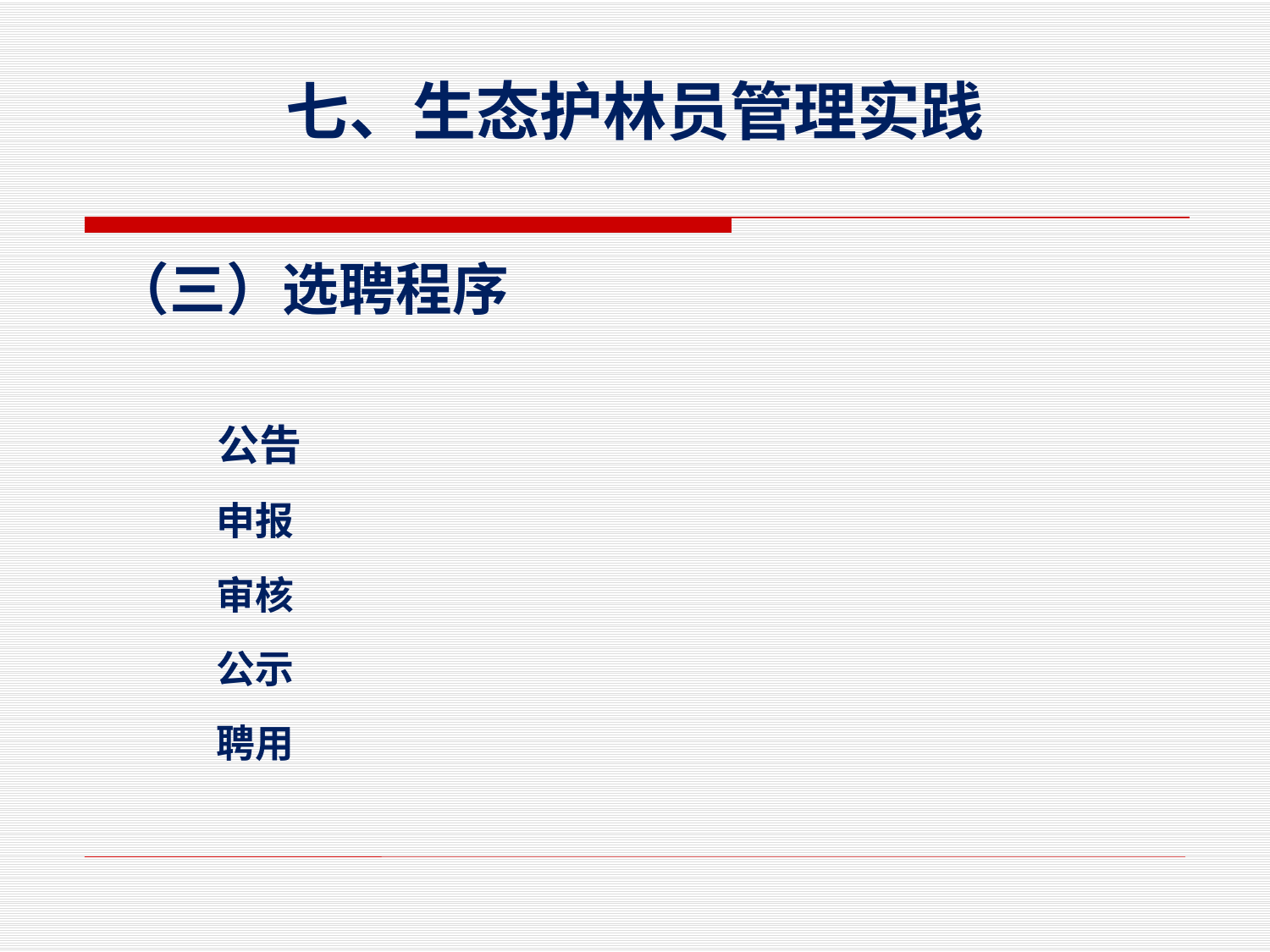

# 七、生态护林员管理实践
  （三）选聘程序

              公告
               申报
               审核
               公示
               聘用